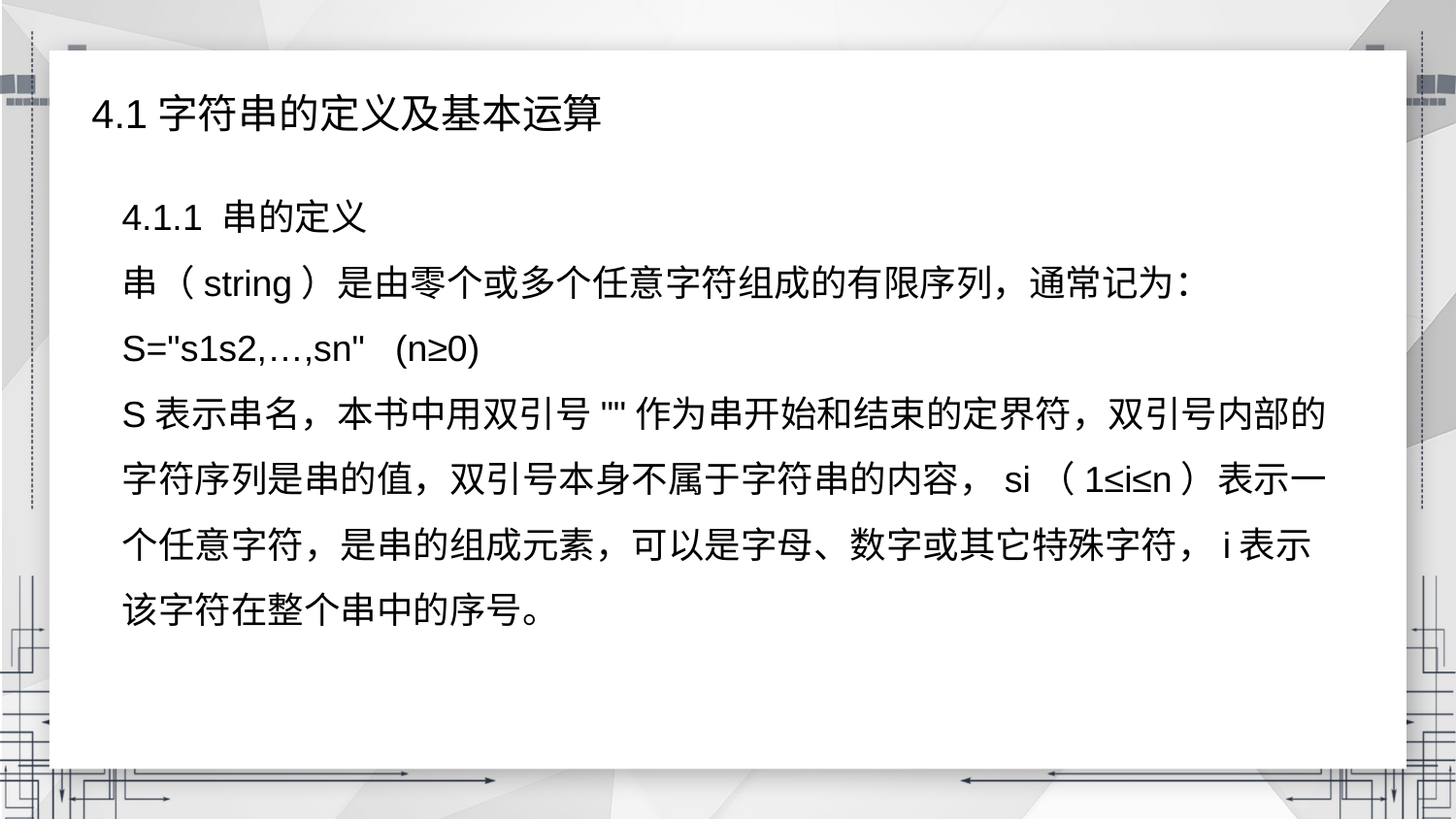

4.1字符串的定义及基本运算
4.1.1 串的定义
串（string）是由零个或多个任意字符组成的有限序列，通常记为：
S="s1s2,…,sn"   (n≥0)
S表示串名，本书中用双引号""作为串开始和结束的定界符，双引号内部的字符序列是串的值，双引号本身不属于字符串的内容，si（1≤i≤n）表示一个任意字符，是串的组成元素，可以是字母、数字或其它特殊字符，i表示该字符在整个串中的序号。